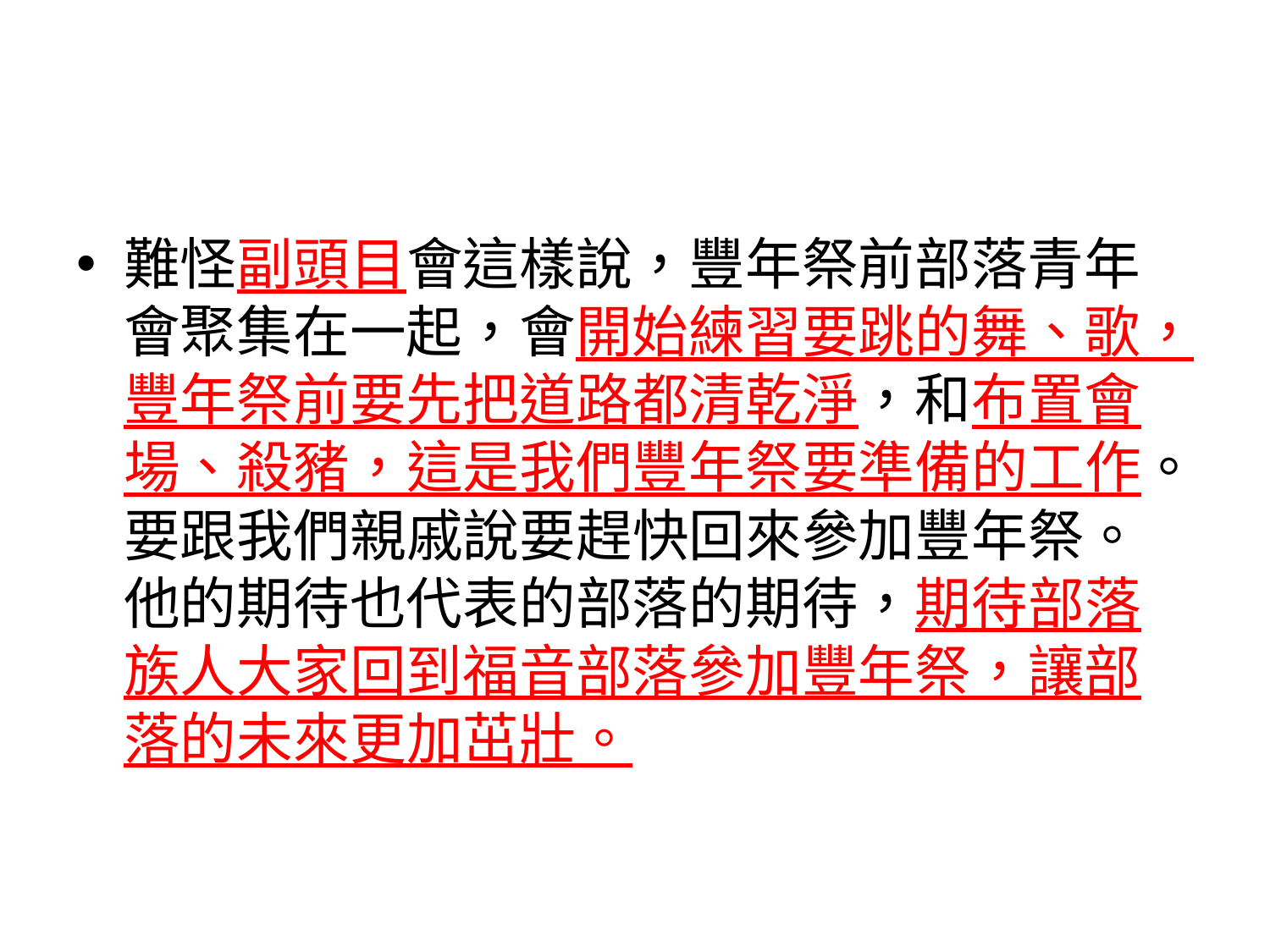

#
難怪副頭目會這樣說，豐年祭前部落青年會聚集在一起，會開始練習要跳的舞、歌，豐年祭前要先把道路都清乾淨，和布置會場、殺豬，這是我們豐年祭要準備的工作。要跟我們親戚說要趕快回來參加豐年祭。他的期待也代表的部落的期待，期待部落族人大家回到福音部落參加豐年祭，讓部落的未來更加茁壯。